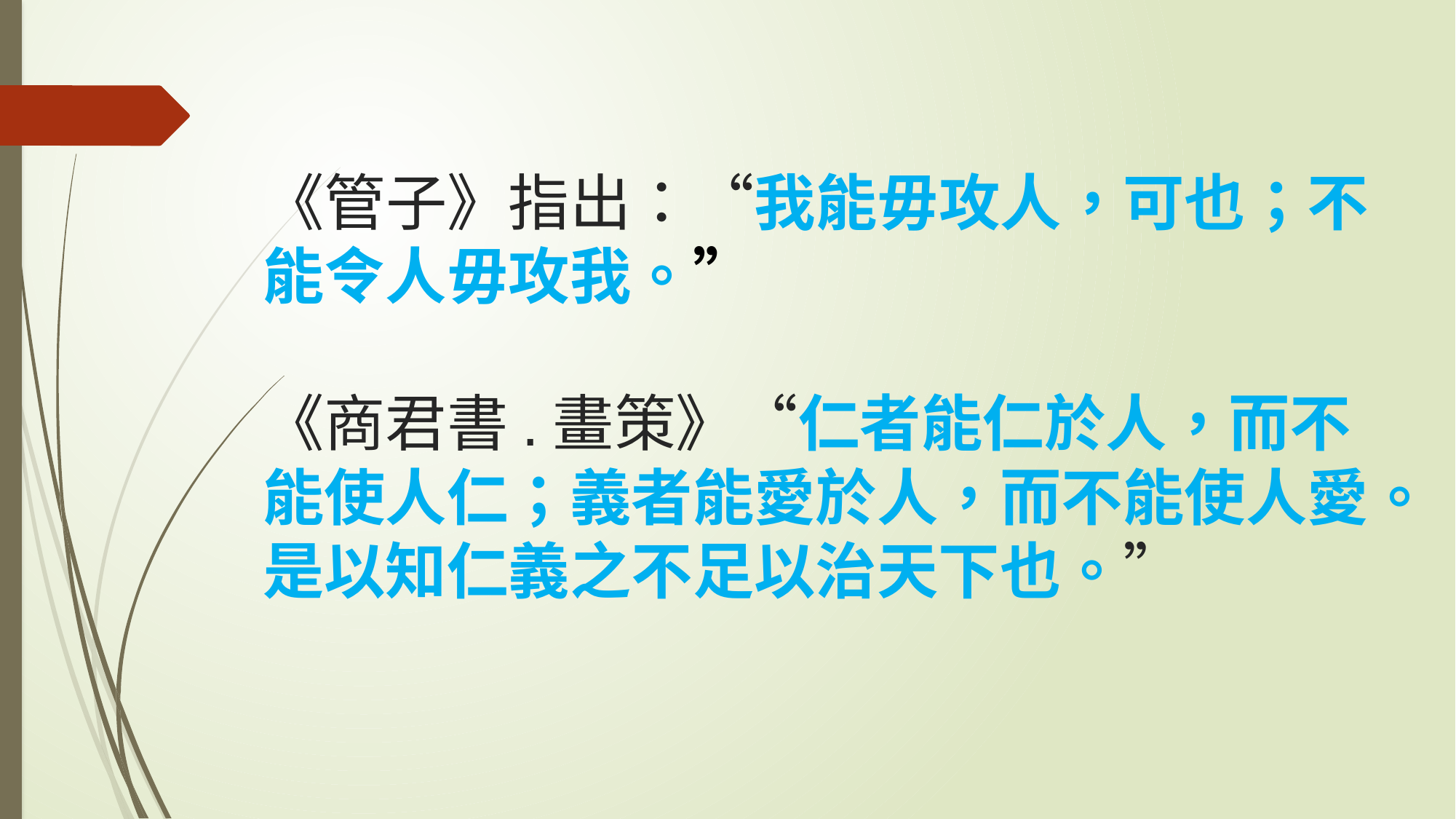

# 《管子》指出：“我能毋攻人，可也；不能令人毋攻我。” 《商君書.畫策》“仁者能仁於人，而不能使人仁；義者能愛於人，而不能使人愛。是以知仁義之不足以治天下也。”